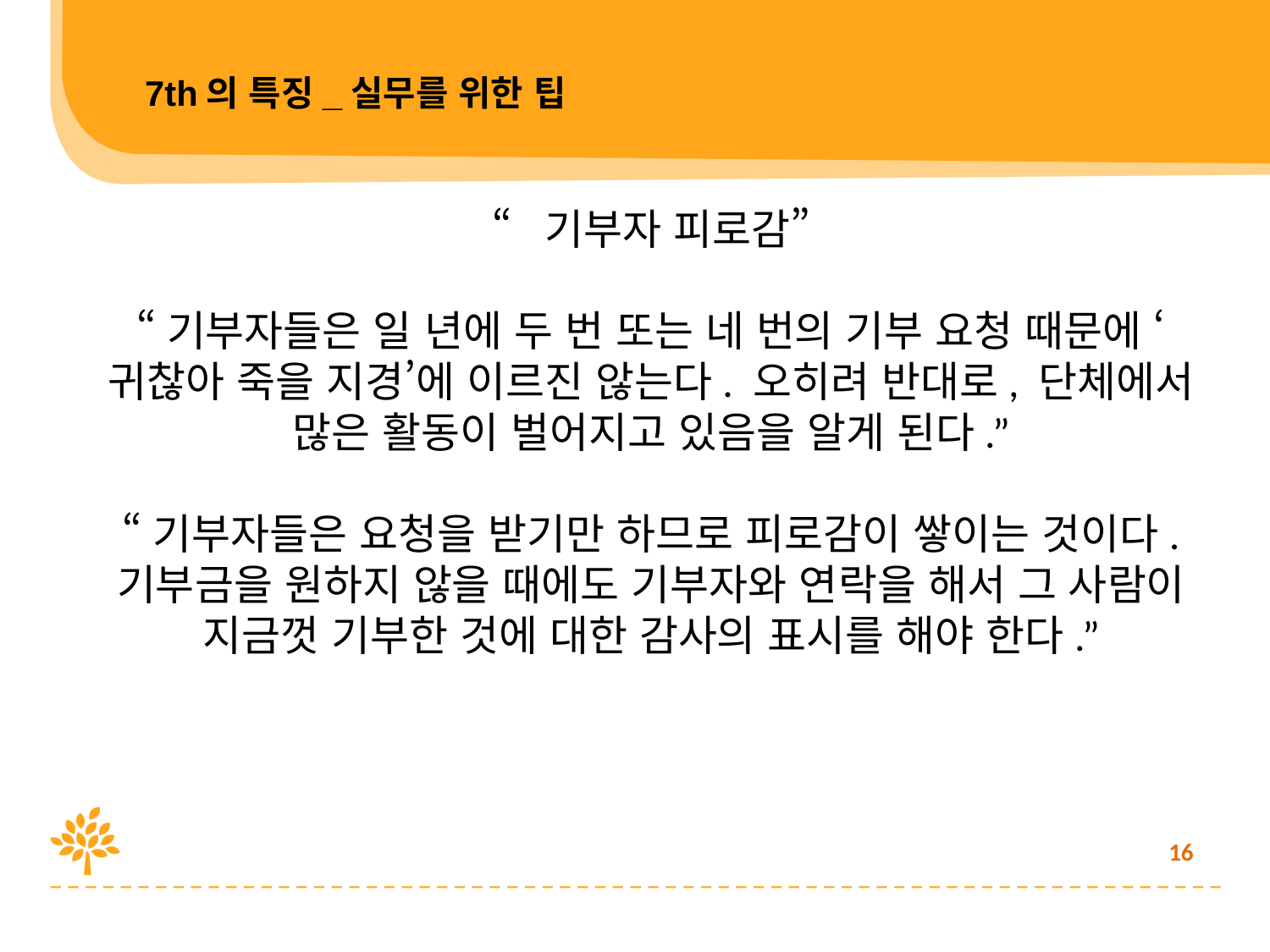

7th의 특징_실무를 위한 팁
“기부자 피로감”

“기부자들은 일 년에 두 번 또는 네 번의 기부 요청 때문에 ‘귀찮아 죽을 지경’에 이르진 않는다. 오히려 반대로, 단체에서 많은 활동이 벌어지고 있음을 알게 된다.”

“기부자들은 요청을 받기만 하므로 피로감이 쌓이는 것이다. 기부금을 원하지 않을 때에도 기부자와 연락을 해서 그 사람이 지금껏 기부한 것에 대한 감사의 표시를 해야 한다.”

16